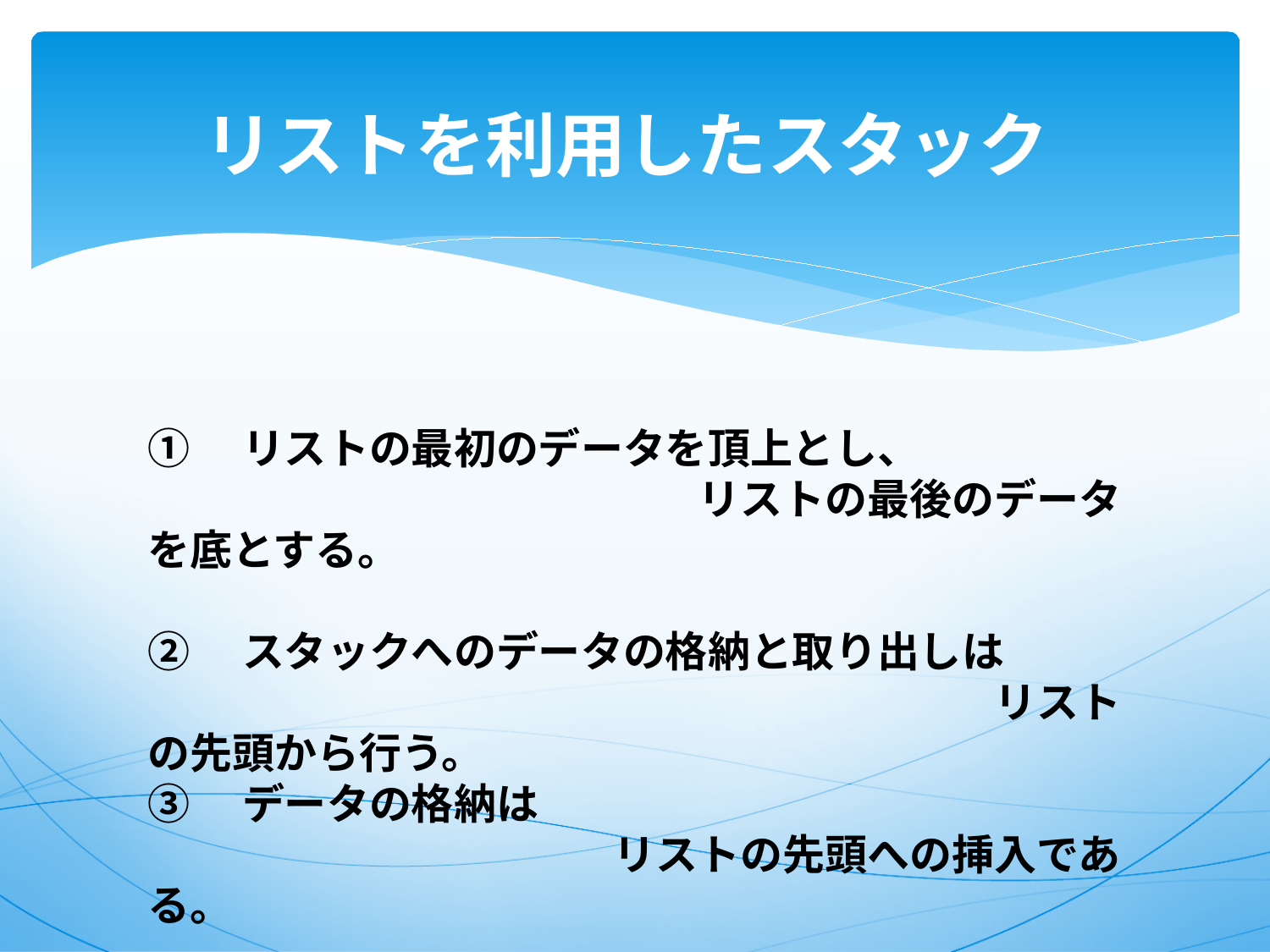

# リストを利用したスタック
①　リストの最初のデータを頂上とし、
　　　　　　　　　　　　　リストの最後のデータを底とする。

②　スタックへのデータの格納と取り出しは
　　　　　　　　　　　　　　　　　　　　リストの先頭から行う。
③　データの格納は
　　　　　　　　　　　リストの先頭への挿入である。